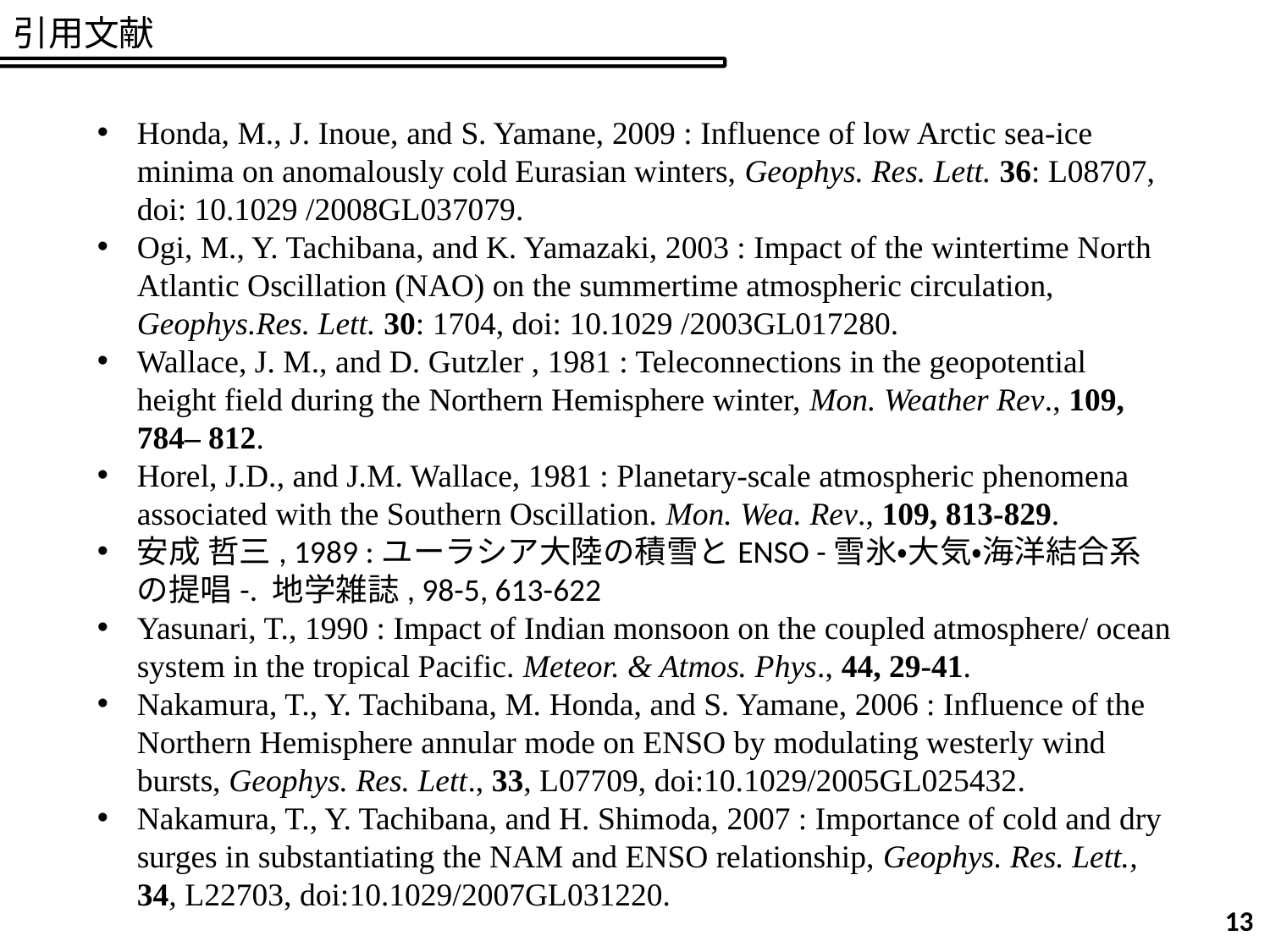

引用文献

Honda, M., J. Inoue, and S. Yamane, 2009 : Influence of low Arctic sea-ice minima on anomalously cold Eurasian winters, Geophys. Res. Lett. 36: L08707, doi: 10.1029 /2008GL037079.
Ogi, M., Y. Tachibana, and K. Yamazaki, 2003 : Impact of the wintertime North Atlantic Oscillation (NAO) on the summertime atmospheric circulation, Geophys.Res. Lett. 30: 1704, doi: 10.1029 /2003GL017280.
Wallace, J. M., and D. Gutzler , 1981 : Teleconnections in the geopotential height field during the Northern Hemisphere winter, Mon. Weather Rev., 109, 784– 812.
Horel, J.D., and J.M. Wallace, 1981 : Planetary-scale atmospheric phenomena associated with the Southern Oscillation. Mon. Wea. Rev., 109, 813-829.
安成 哲三, 1989 :ユーラシア大陸の積雪とENSO -雪氷・大気・海洋結合系の提唱-. 地学雑誌, 98-5, 613-622
Yasunari, T., 1990 : Impact of Indian monsoon on the coupled atmosphere/ ocean system in the tropical Pacific. Meteor. & Atmos. Phys., 44, 29-41.
Nakamura, T., Y. Tachibana, M. Honda, and S. Yamane, 2006 : Influence of the Northern Hemisphere annular mode on ENSO by modulating westerly wind bursts, Geophys. Res. Lett., 33, L07709, doi:10.1029/2005GL025432.
Nakamura, T., Y. Tachibana, and H. Shimoda, 2007 : Importance of cold and dry surges in substantiating the NAM and ENSO relationship, Geophys. Res. Lett., 34, L22703, doi:10.1029/2007GL031220.
13